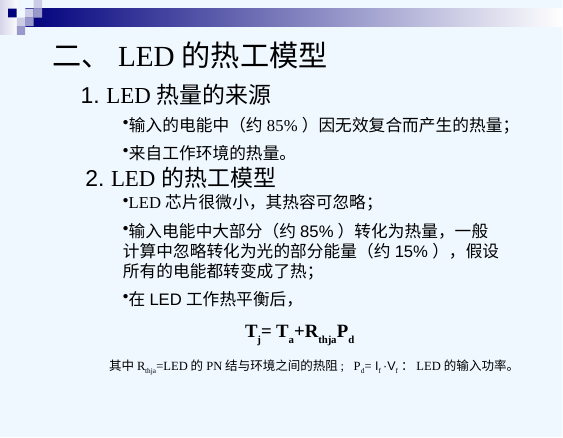

二、LED的热工模型
1. LED热量的来源
输入的电能中（约85%）因无效复合而产生的热量；
来自工作环境的热量。
2. LED的热工模型
LED芯片很微小，其热容可忽略；
输入电能中大部分（约85%）转化为热量，一般计算中忽略转化为光的部分能量（约15%），假设所有的电能都转变成了热；
在LED工作热平衡后，
Tj= Ta+RthjaPd
其中Rthja=LED的PN结与环境之间的热阻;   Pd= If ·Vf：LED的输入功率。

11